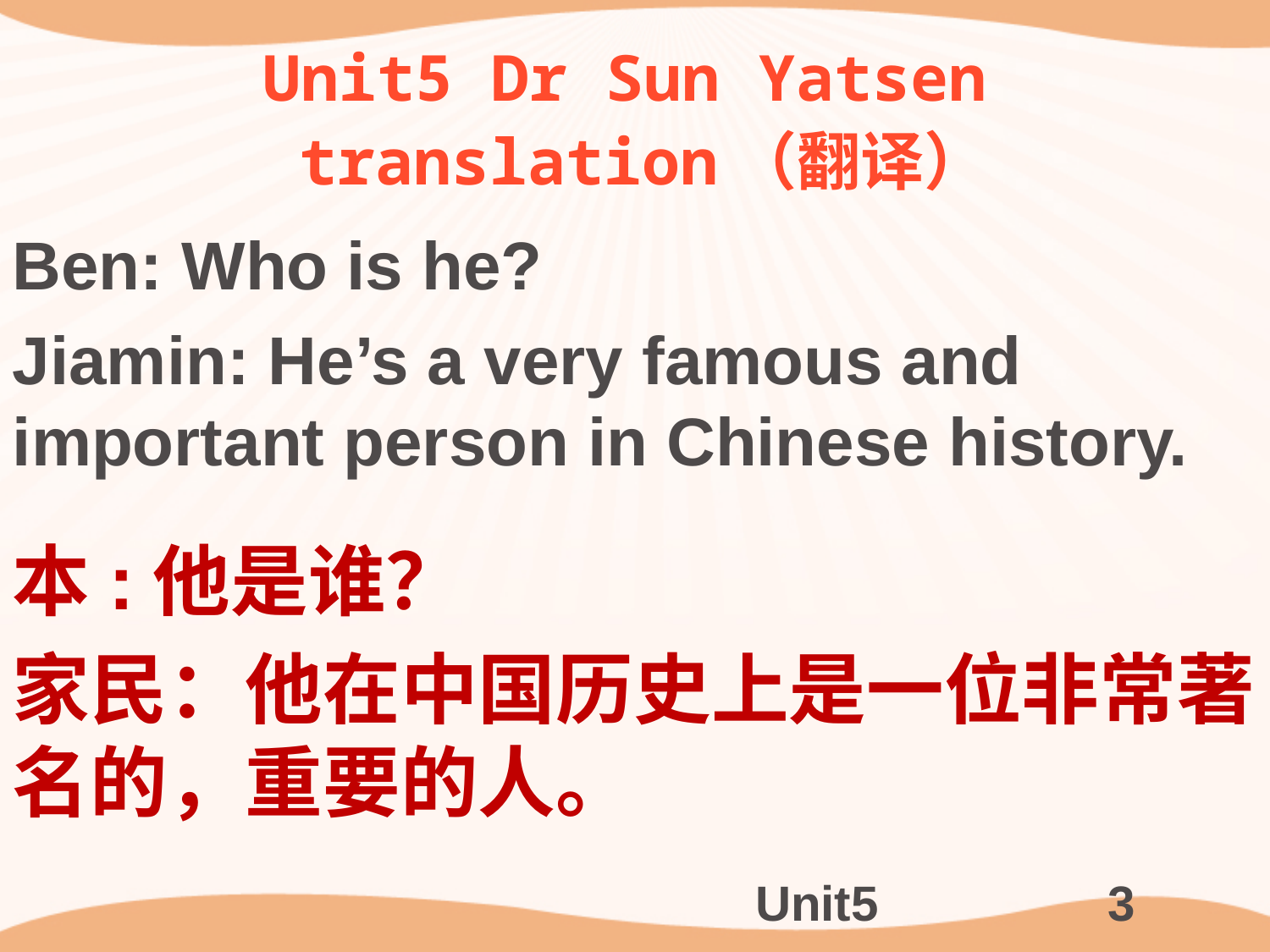

# Unit5 Dr Sun Yatsen translation（翻译）
Ben: Who is he?
Jiamin: He’s a very famous and important person in Chinese history.

本:他是谁？
家民：他在中国历史上是一位非常著名的，重要的人。

Unit5
3